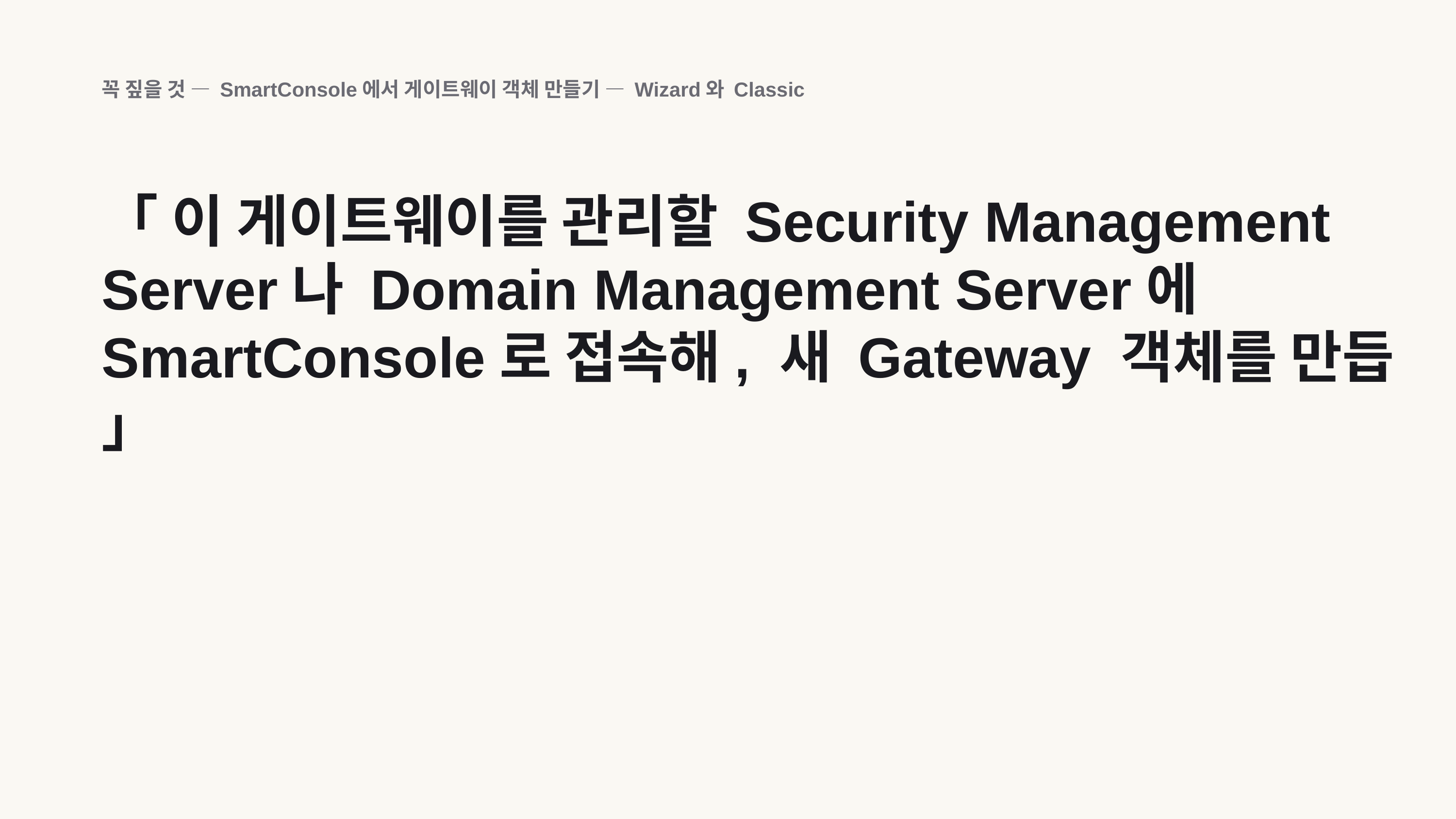

꼭 짚을 것 — SmartConsole에서 게이트웨이 객체 만들기 — Wizard와 Classic
「 이 게이트웨이를 관리할 Security Management Server나 Domain Management Server에 SmartConsole로 접속해, 새 Gateway 객체를 만듭 」